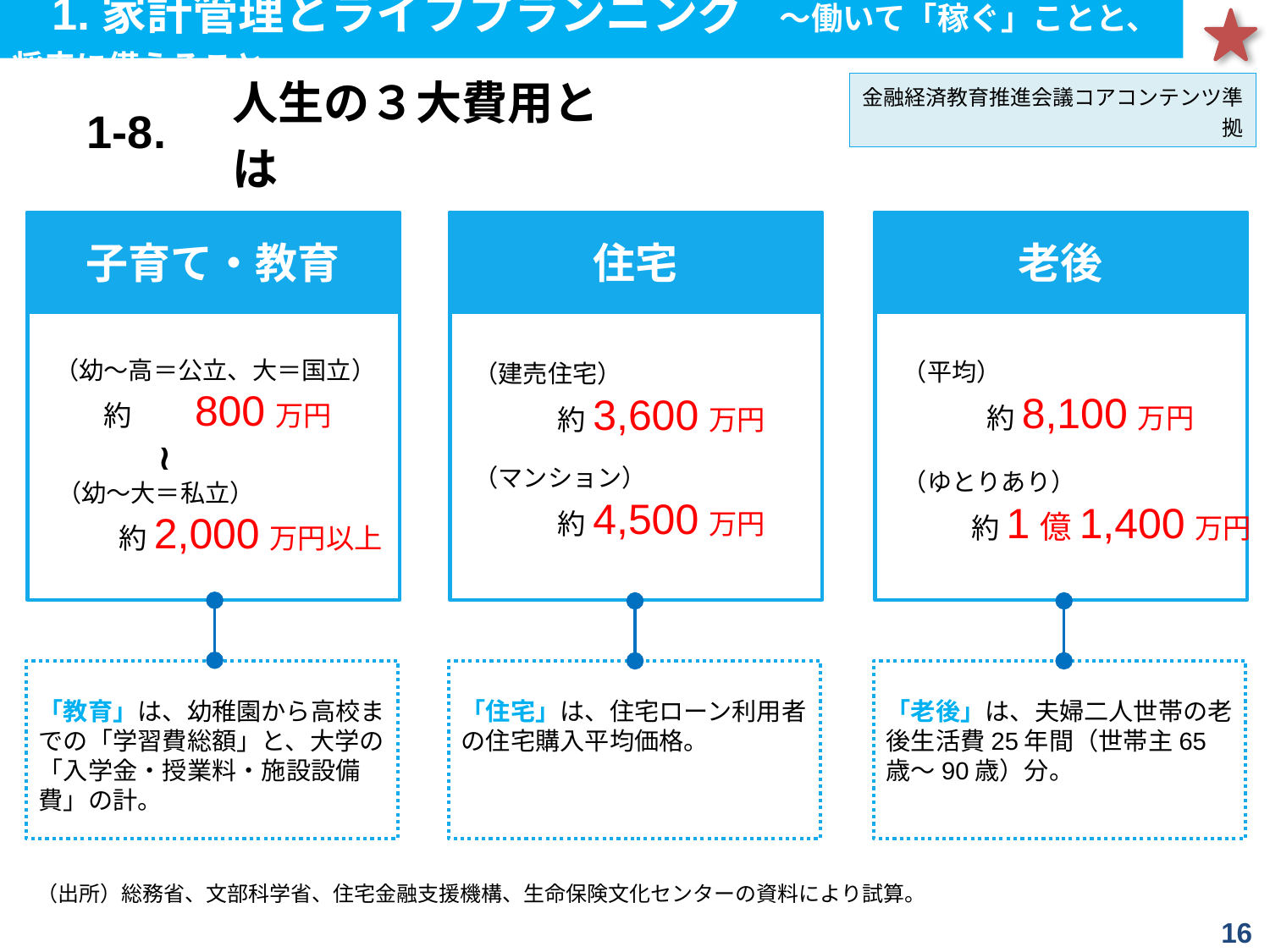

1.家計管理とライフプランニング　～働いて「稼ぐ」ことと、将来に備えること

| 1-8. | 人生の３大費用とは |
| --- | --- |
金融経済教育推進会議コアコンテンツ準拠

子育て・教育

住宅

老後
  （幼～高＝公立、大＝国立）
　      約　　800万円
               ≀
　（幼～大＝私立）
　　    約2,000万円以上
（平均）
　　　約8,100万円
（ゆとりあり）
　 　 約1億1,400万円
（建売住宅）
　　　約3,600万円

（マンション）
　　　約4,500万円
「教育」は、幼稚園から高校までの「学習費総額」と、大学の「入学金・授業料・施設設備費」の計。
「住宅」は、住宅ローン利用者の住宅購入平均価格。
「老後」は、夫婦二人世帯の老後生活費25年間（世帯主65歳～90歳）分。
（出所）総務省、文部科学省、住宅金融支援機構、生命保険文化センターの資料により試算。